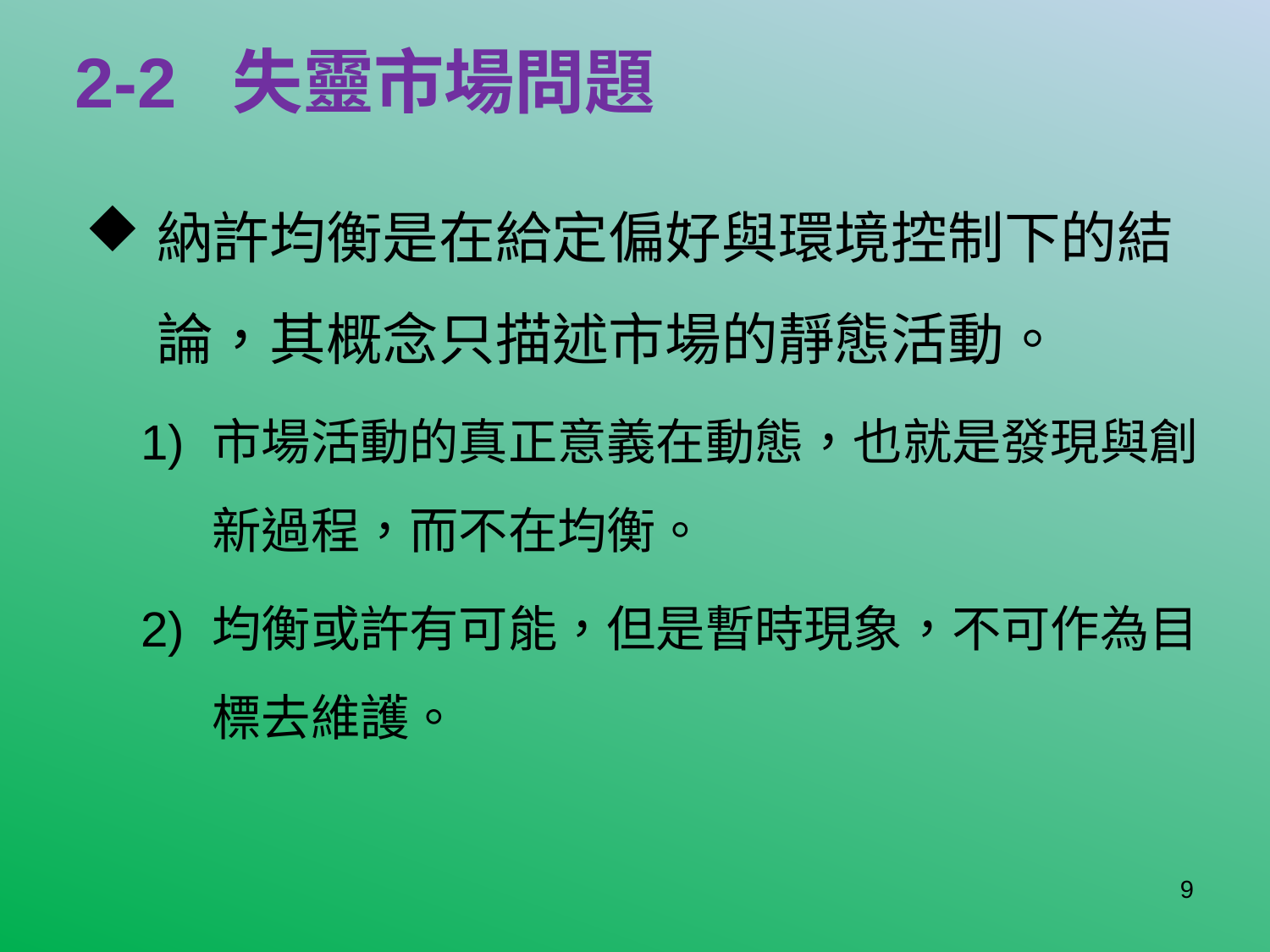

# 2-2  失靈市場問題
納許均衡是在給定偏好與環境控制下的結論，其概念只描述市場的靜態活動。
市場活動的真正意義在動態，也就是發現與創新過程，而不在均衡。
均衡或許有可能，但是暫時現象，不可作為目標去維護。

9